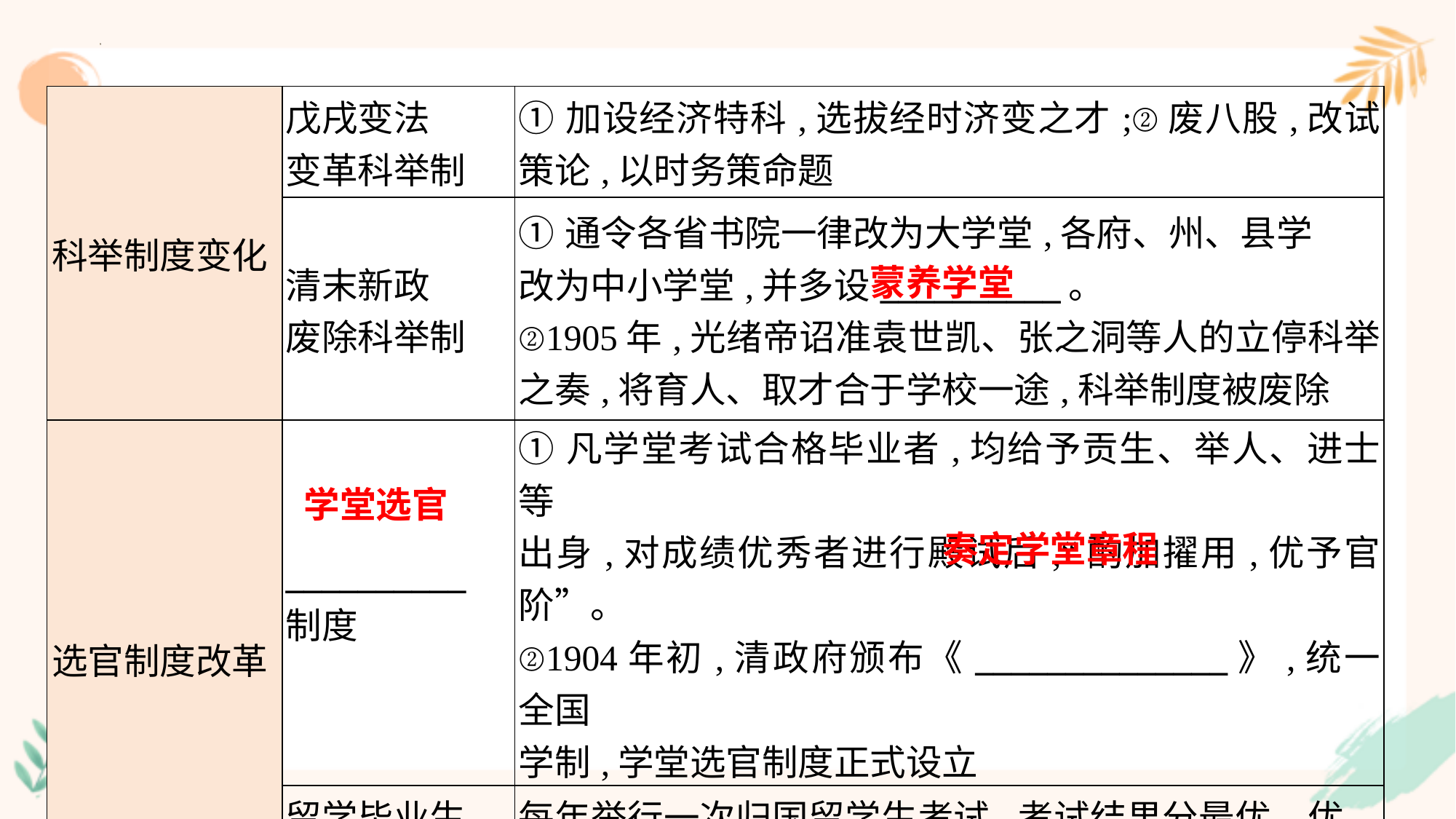

| 科举制度变化 | 戊戌变法 变革科举制 | ①加设经济特科,选拔经时济变之才;②废八股,改试策论,以时务策命题 |
| --- | --- | --- |
|  | 清末新政 废除科举制 | ①通令各省书院一律改为大学堂,各府、州、县学 改为中小学堂,并多设\_\_\_\_\_\_\_\_\_\_。 ②1905年,光绪帝诏准袁世凯、张之洞等人的立停科举之奏,将育人、取才合于学校一途,科举制度被废除 |
| 选官制度改革 | \_\_\_\_\_\_\_\_\_\_ 制度 | ①凡学堂考试合格毕业者,均给予贡生、举人、进士等 出身,对成绩优秀者进行殿试后,“酌加擢用,优予官阶”。 ②1904年初,清政府颁布《\_\_\_\_\_\_\_\_\_\_\_\_\_\_》,统一全国 学制,学堂选官制度正式设立 |
|  | 留学毕业生 选官制度 | 每年举行一次归国留学生考试,考试结果分最优、优、中三等,分别赐予进士、举人出身,再分配相应官职 |
蒙养学堂
学堂选官
奏定学堂章程